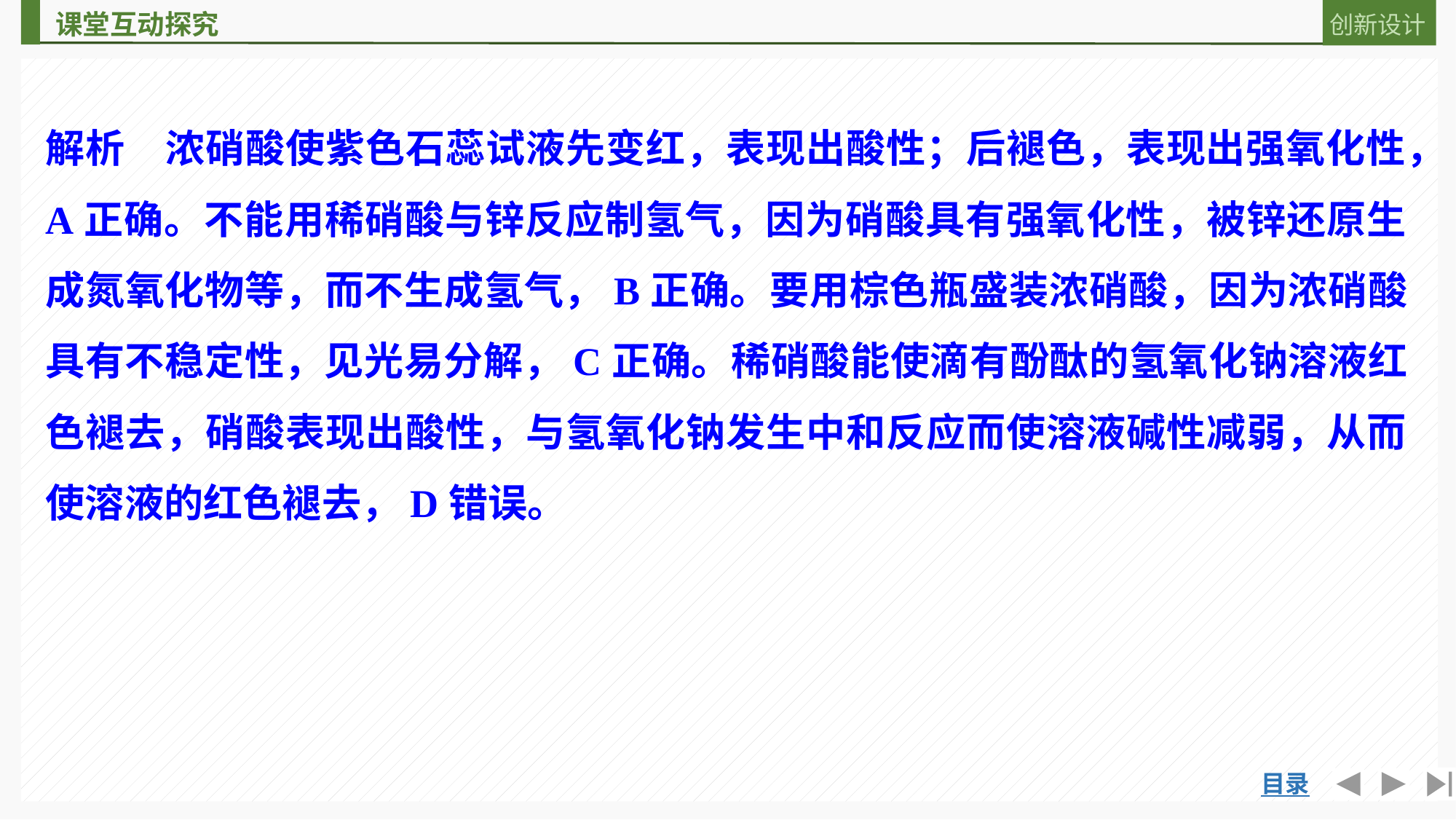

解析　浓硝酸使紫色石蕊试液先变红，表现出酸性；后褪色，表现出强氧化性，A正确。不能用稀硝酸与锌反应制氢气，因为硝酸具有强氧化性，被锌还原生成氮氧化物等，而不生成氢气，B正确。要用棕色瓶盛装浓硝酸，因为浓硝酸具有不稳定性，见光易分解，C正确。稀硝酸能使滴有酚酞的氢氧化钠溶液红色褪去，硝酸表现出酸性，与氢氧化钠发生中和反应而使溶液碱性减弱，从而使溶液的红色褪去，D错误。